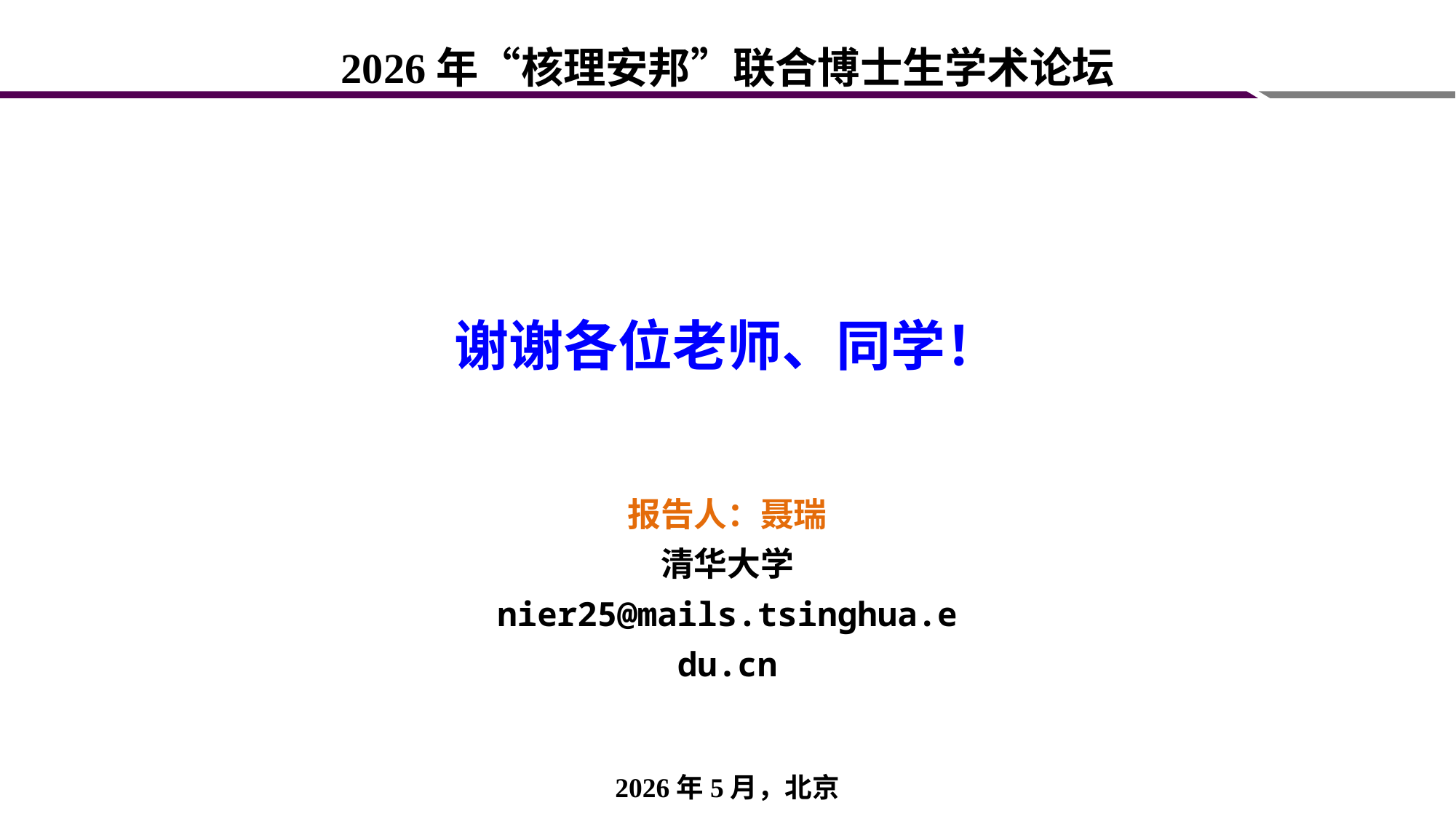

2026年“核理安邦”联合博士生学术论坛
谢谢各位老师、同学！
报告人：聂瑞
清华大学
nier25@mails.tsinghua.edu.cn
2026年5月，北京